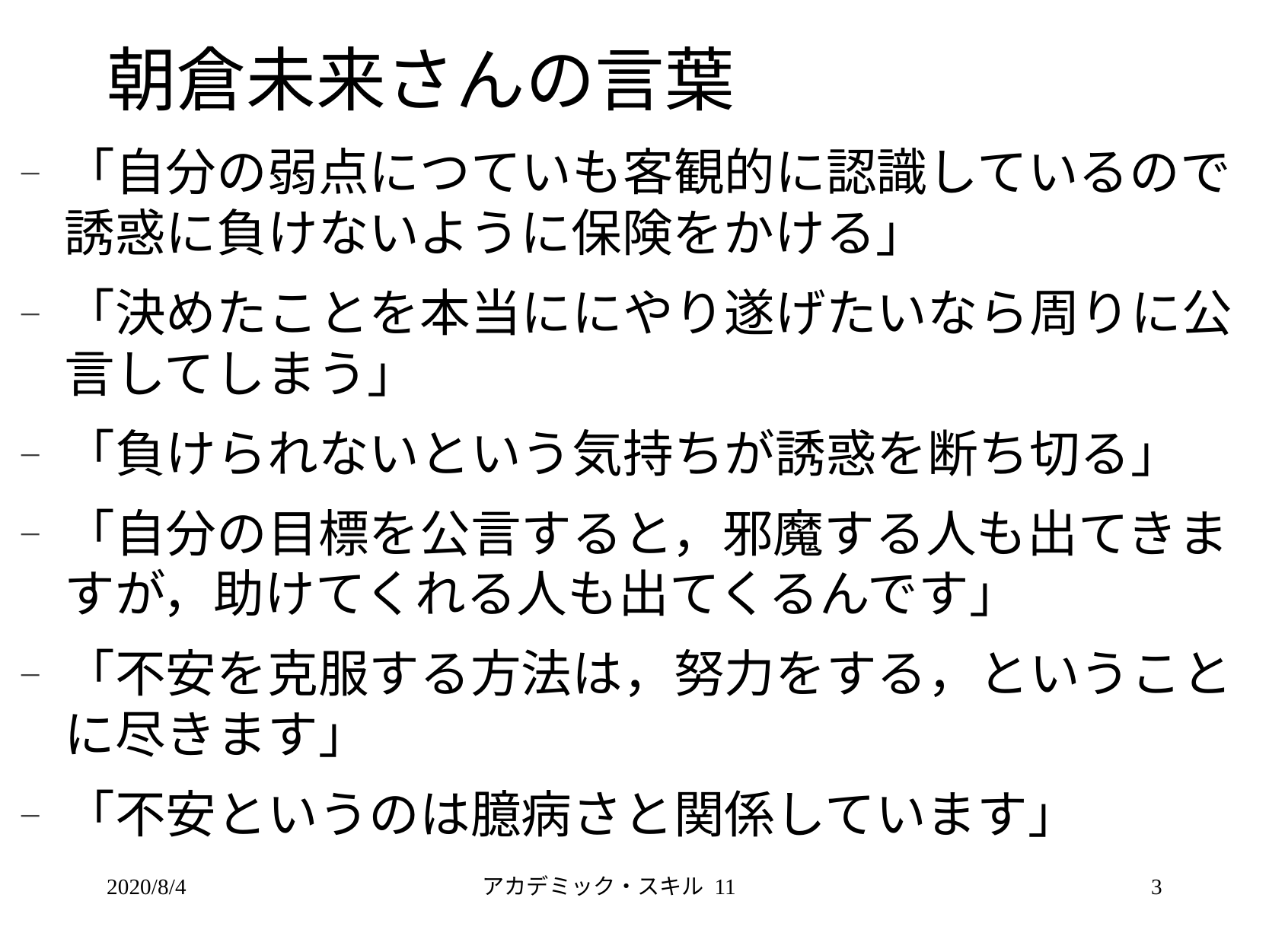

# 朝倉未来さんの言葉
「自分の弱点につていも客観的に認識しているので誘惑に負けないように保険をかける」
「決めたことを本当ににやり遂げたいなら周りに公言してしまう」
「負けられないという気持ちが誘惑を断ち切る」
「自分の目標を公言すると，邪魔する人も出てきますが，助けてくれる人も出てくるんです」
「不安を克服する方法は，努力をする，ということに尽きます」
「不安というのは臆病さと関係しています」
2020/8/4
アカデミック・スキル 11
3